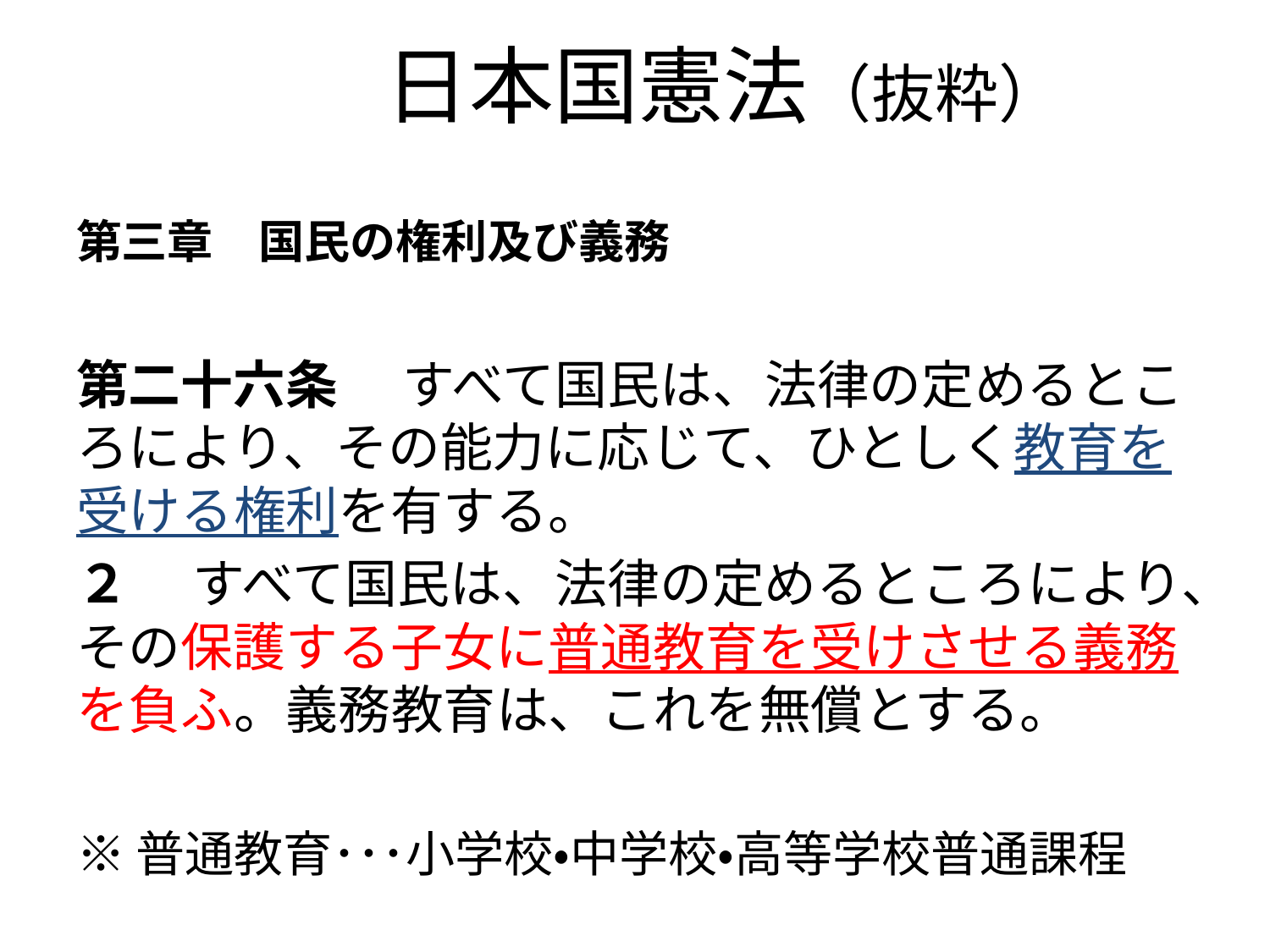

# 日本国憲法（抜粋）
第三章　国民の権利及び義務

第二十六条 　すべて国民は、法律の定めるところにより、その能力に応じて、ひとしく教育を受ける権利を有する。
２ 　すべて国民は、法律の定めるところにより、その保護する子女に普通教育を受けさせる義務を負ふ。義務教育は、これを無償とする。

※普通教育･･･小学校・中学校・高等学校普通課程